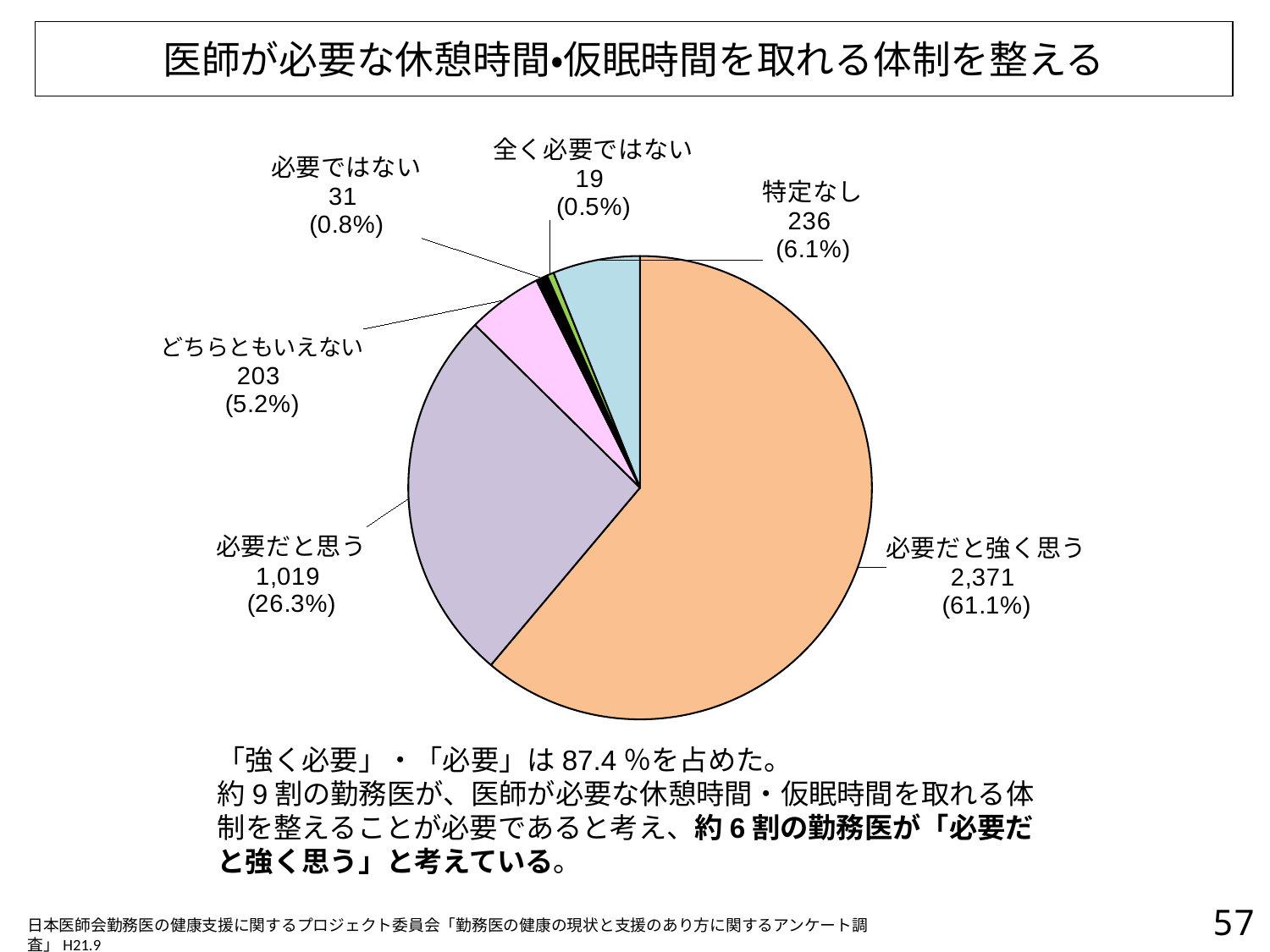

医師が必要な休憩時間・仮眠時間を取れる体制を整える

### Chart

| Category |  |
|---|---|
| 必要だと
強く思う | 2371.0 |
| 必要だと
思う | 1019.0 |
| どちらとも
いえない | 203.0 |
| 必要では
ない  | 31.0 |
| 全く必要
ではない | 19.0 |
| 特定なし | 236.0 |
「強く必要」・「必要」は87.4％を占めた。
約9割の勤務医が、医師が必要な休憩時間・仮眠時間を取れる体制を整えることが必要であると考え、約6割の勤務医が「必要だと強く思う」と考えている。
57
日本医師会勤務医の健康支援に関するプロジェクト委員会「勤務医の健康の現状と支援のあり方に関するアンケート調査」H21.9